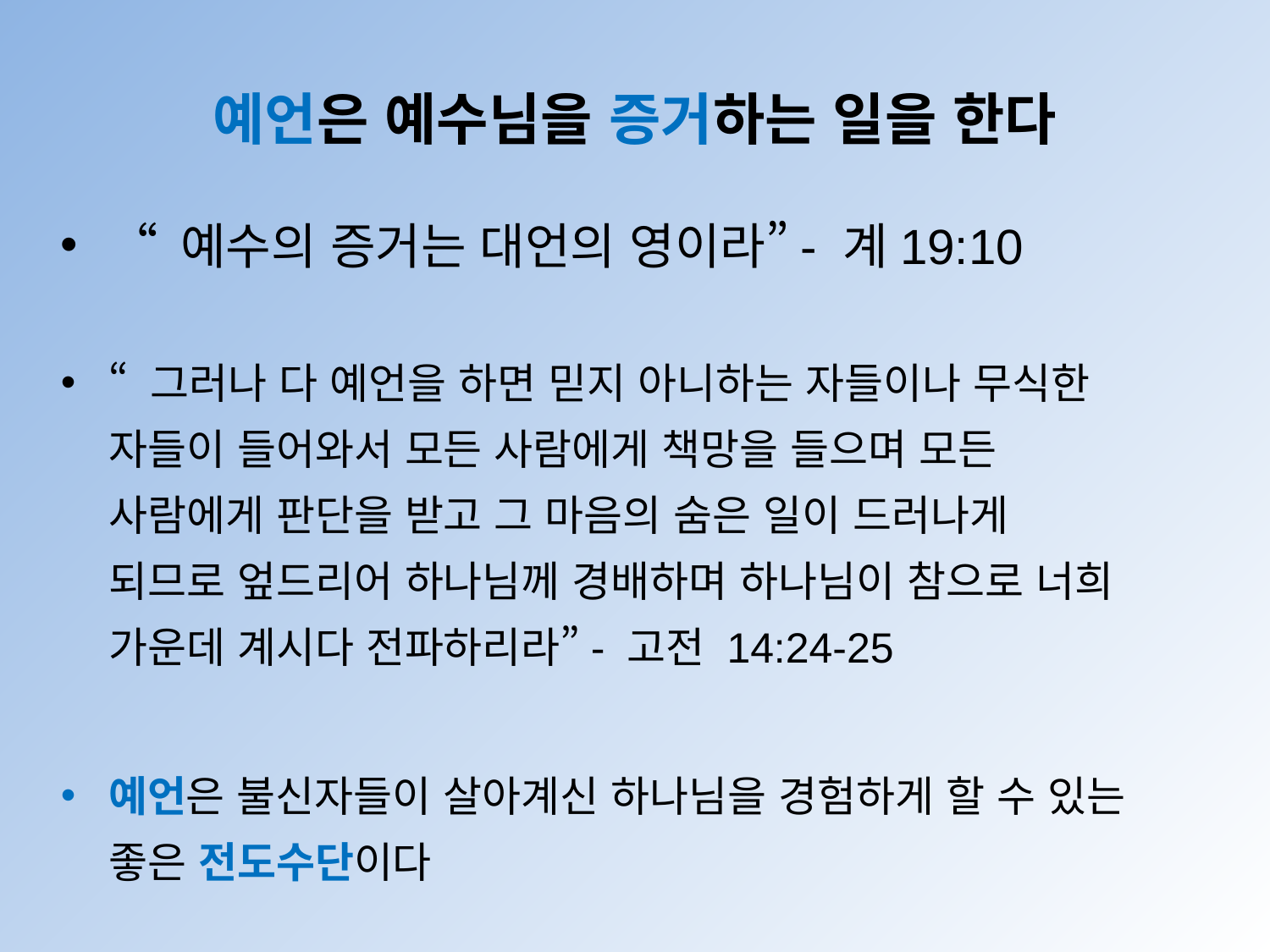

# 예언은 예수님을 증거하는 일을 한다
“ 예수의 증거는 대언의 영이라”- 계19:10

“ 그러나 다 예언을 하면 믿지 아니하는 자들이나 무식한 자들이 들어와서 모든 사람에게 책망을 들으며 모든
사람에게 판단을 받고 그 마음의 숨은 일이 드러나게
되므로 엎드리어 하나님께 경배하며 하나님이 참으로 너희 가운데 계시다 전파하리라”- 고전 14:24-25

예언은 불신자들이 살아계신 하나님을 경험하게 할 수 있는 좋은 전도수단이다